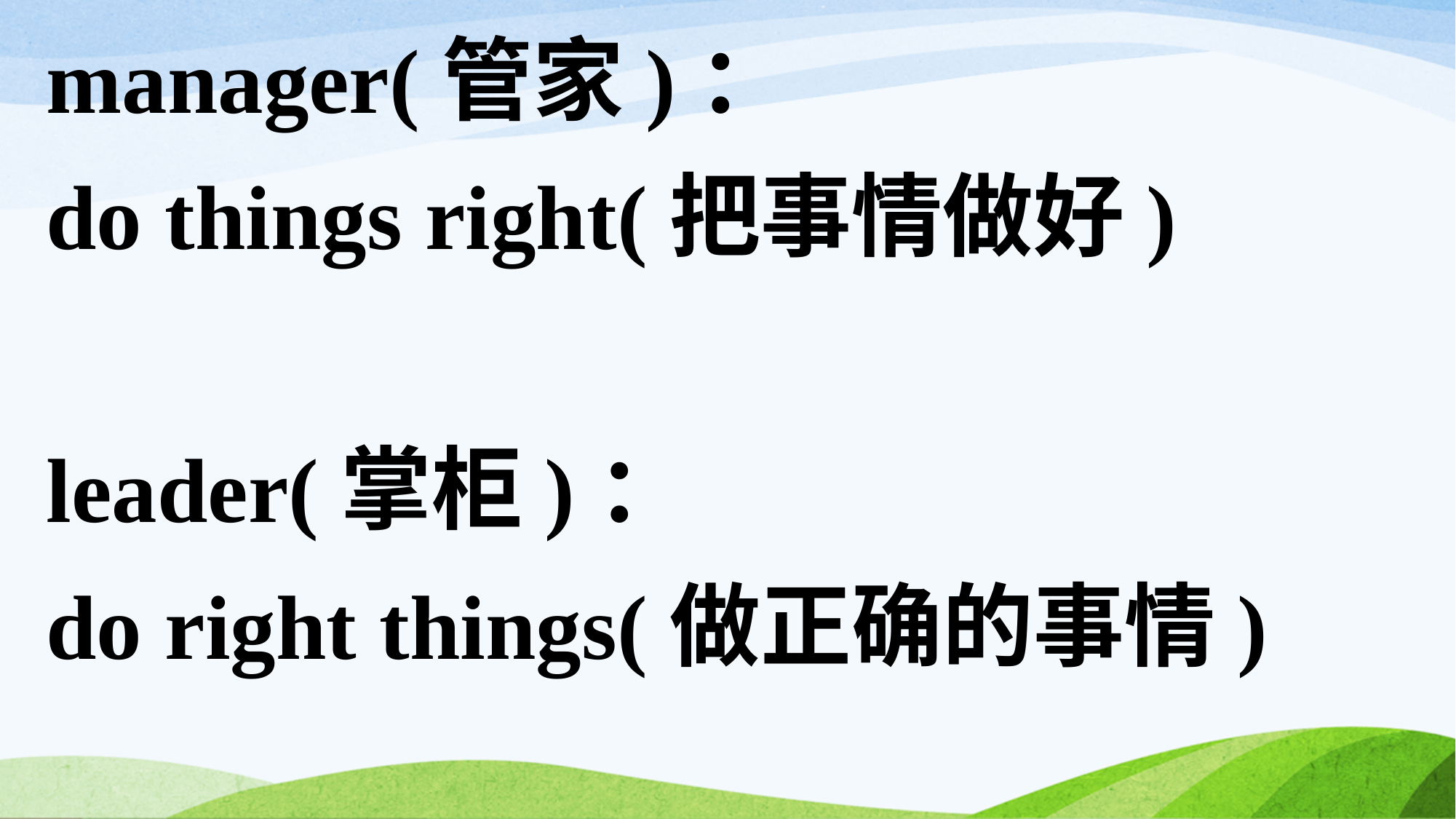

manager(管家)：
do things right(把事情做好)

leader(掌柜)：
do right things(做正确的事情)